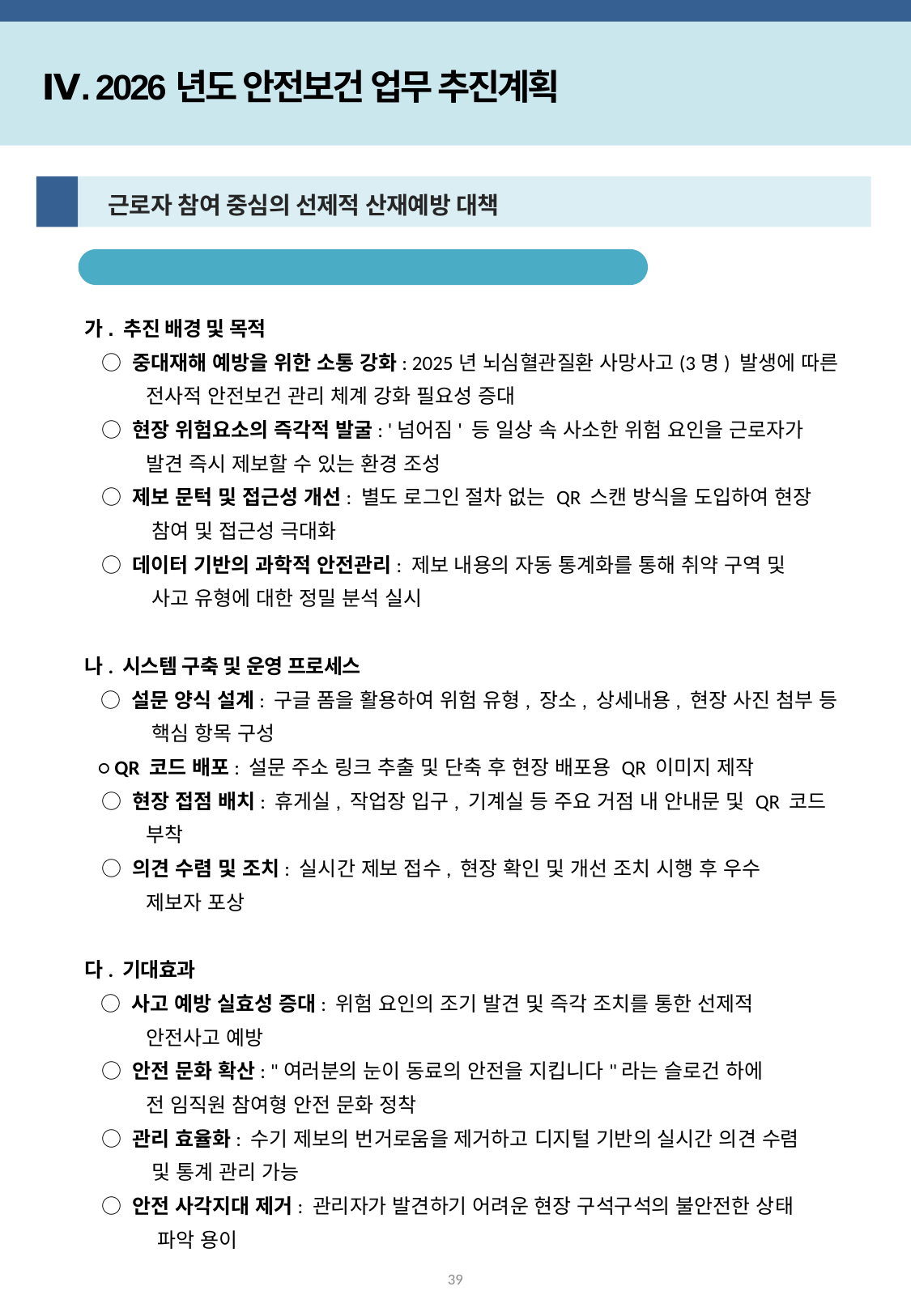

Ⅳ. 2026년도 안전보건 업무 추진계획
4
  근로자 참여 중심의 선제적 산재예방 대책
QR기반 실시간 의견 수렴 제도

가. 추진 배경 및 목적
   ○ 중대재해 예방을 위한 소통 강화: 2025년 뇌심혈관질환 사망사고(3명) 발생에 따른
          전사적 안전보건 관리 체계 강화 필요성 증대
   ○ 현장 위험요소의 즉각적 발굴: '넘어짐' 등 일상 속 사소한 위험 요인을 근로자가
          발견 즉시 제보할 수 있는 환경 조성
   ○ 제보 문턱 및 접근성 개선: 별도 로그인 절차 없는 QR 스캔 방식을 도입하여 현장
           참여 및 접근성 극대화
   ○ 데이터 기반의 과학적 안전관리: 제보 내용의 자동 통계화를 통해 취약 구역 및
           사고 유형에 대한 정밀 분석 실시

나. 시스템 구축 및 운영 프로세스
   ○ 설문 양식 설계: 구글 폼을 활용하여 위험 유형, 장소, 상세내용, 현장 사진 첨부 등
           핵심 항목 구성
   ○ QR 코드 배포: 설문 주소 링크 추출 및 단축 후 현장 배포용 QR 이미지 제작
   ○ 현장 접점 배치: 휴게실, 작업장 입구, 기계실 등 주요 거점 내 안내문 및 QR 코드
          부착
   ○ 의견 수렴 및 조치: 실시간 제보 접수, 현장 확인 및 개선 조치 시행 후 우수
          제보자 포상

다. 기대효과
   ○ 사고 예방 실효성 증대: 위험 요인의 조기 발견 및 즉각 조치를 통한 선제적
          안전사고 예방
   ○ 안전 문화 확산: "여러분의 눈이 동료의 안전을 지킵니다"라는 슬로건 하에
          전 임직원 참여형 안전 문화 정착
   ○ 관리 효율화: 수기 제보의 번거로움을 제거하고 디지털 기반의 실시간 의견 수렴
           및 통계 관리 가능
   ○ 안전 사각지대 제거: 관리자가 발견하기 어려운 현장 구석구석의 불안전한 상태
            파악 용이
39